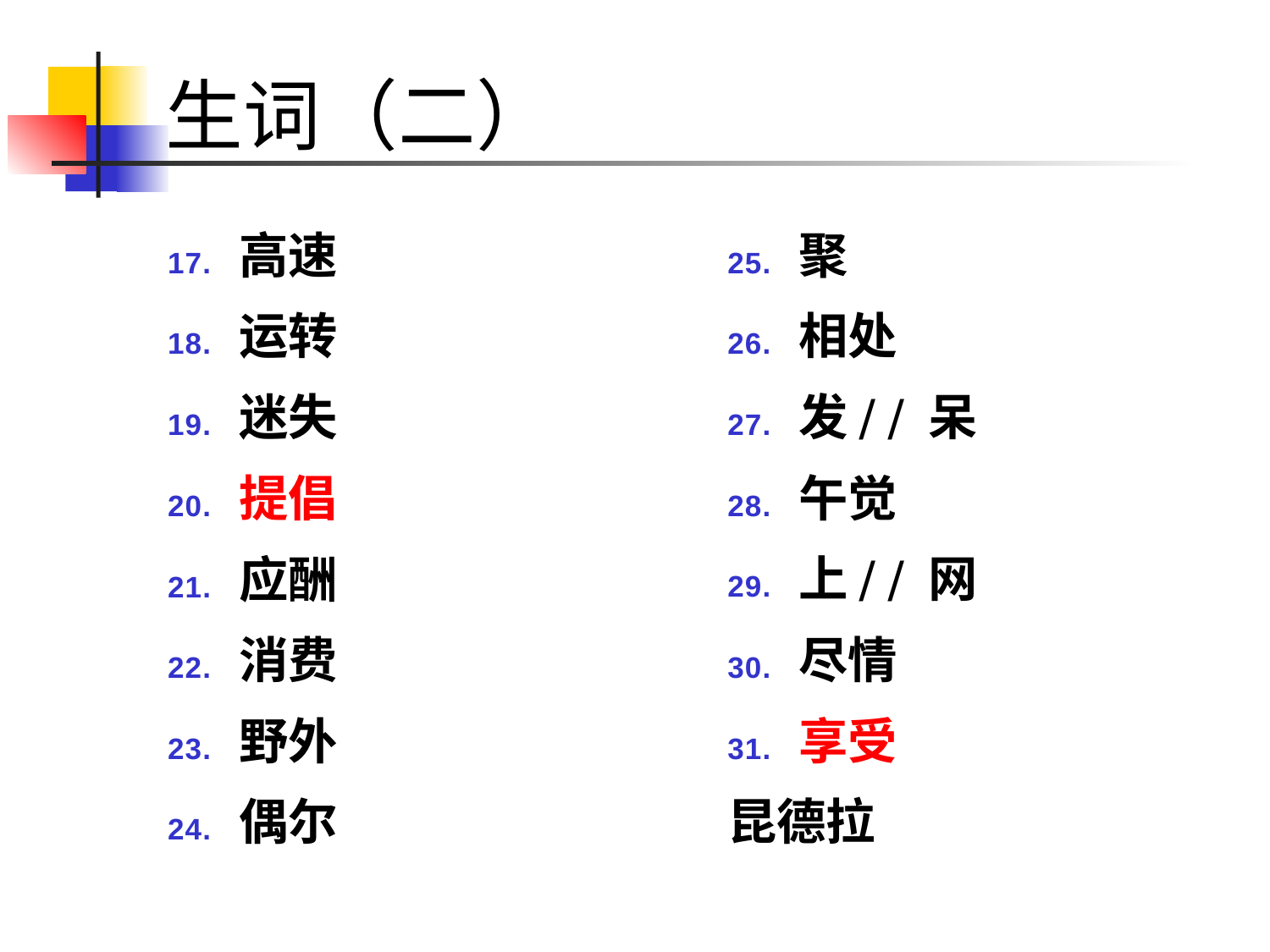

# 生词（二）
高速
运转
迷失
提倡
应酬
消费
野外
偶尔

聚
相处
发//呆
午觉
上//网
尽情
享受
昆德拉